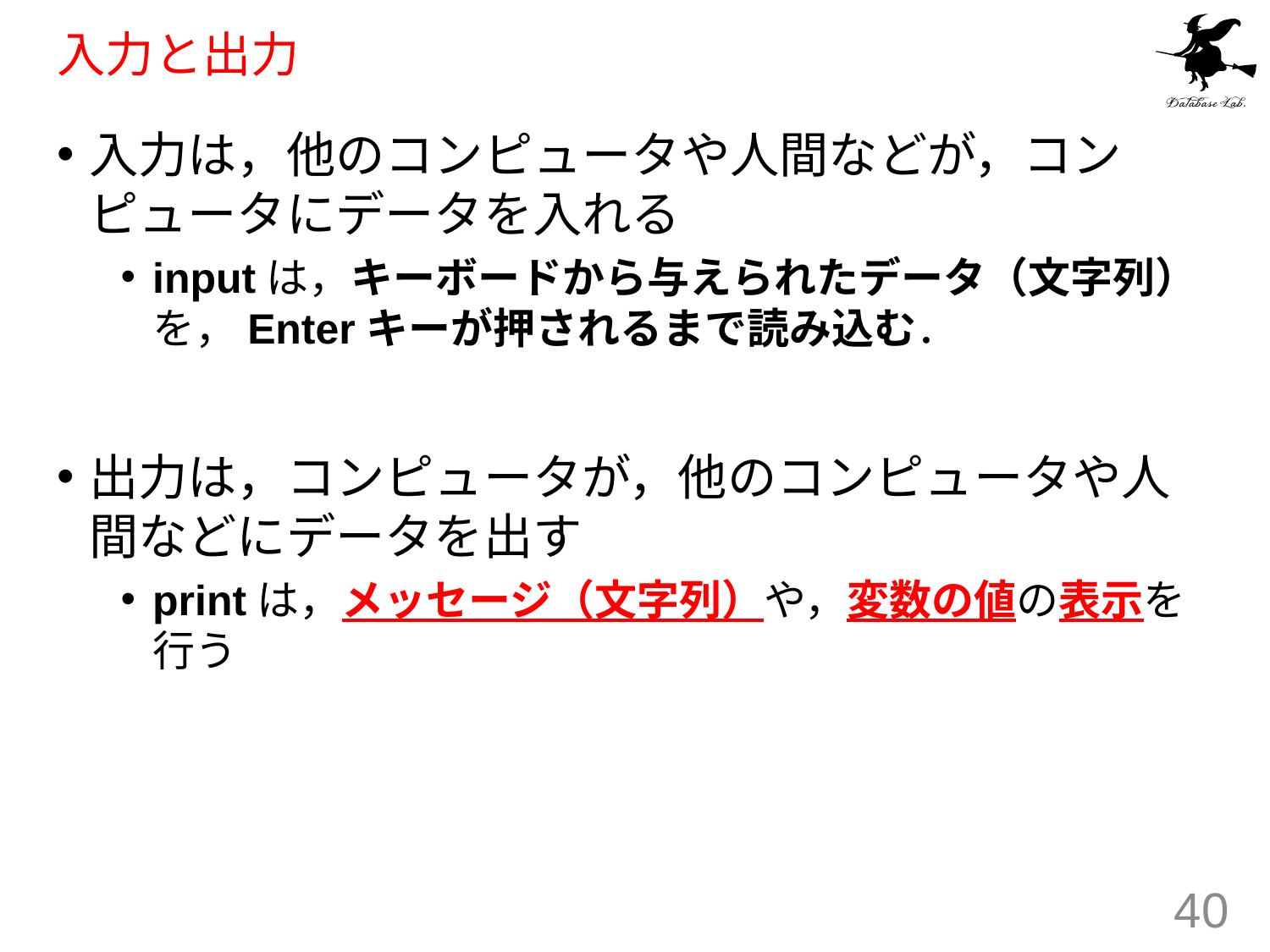

# 入力と出力
入力は，他のコンピュータや人間などが，コンピュータにデータを入れる
inputは，キーボードから与えられたデータ（文字列）を，Enterキーが押されるまで読み込む．

出力は，コンピュータが，他のコンピュータや人間などにデータを出す
printは，メッセージ（文字列）や，変数の値の表示を行う

40